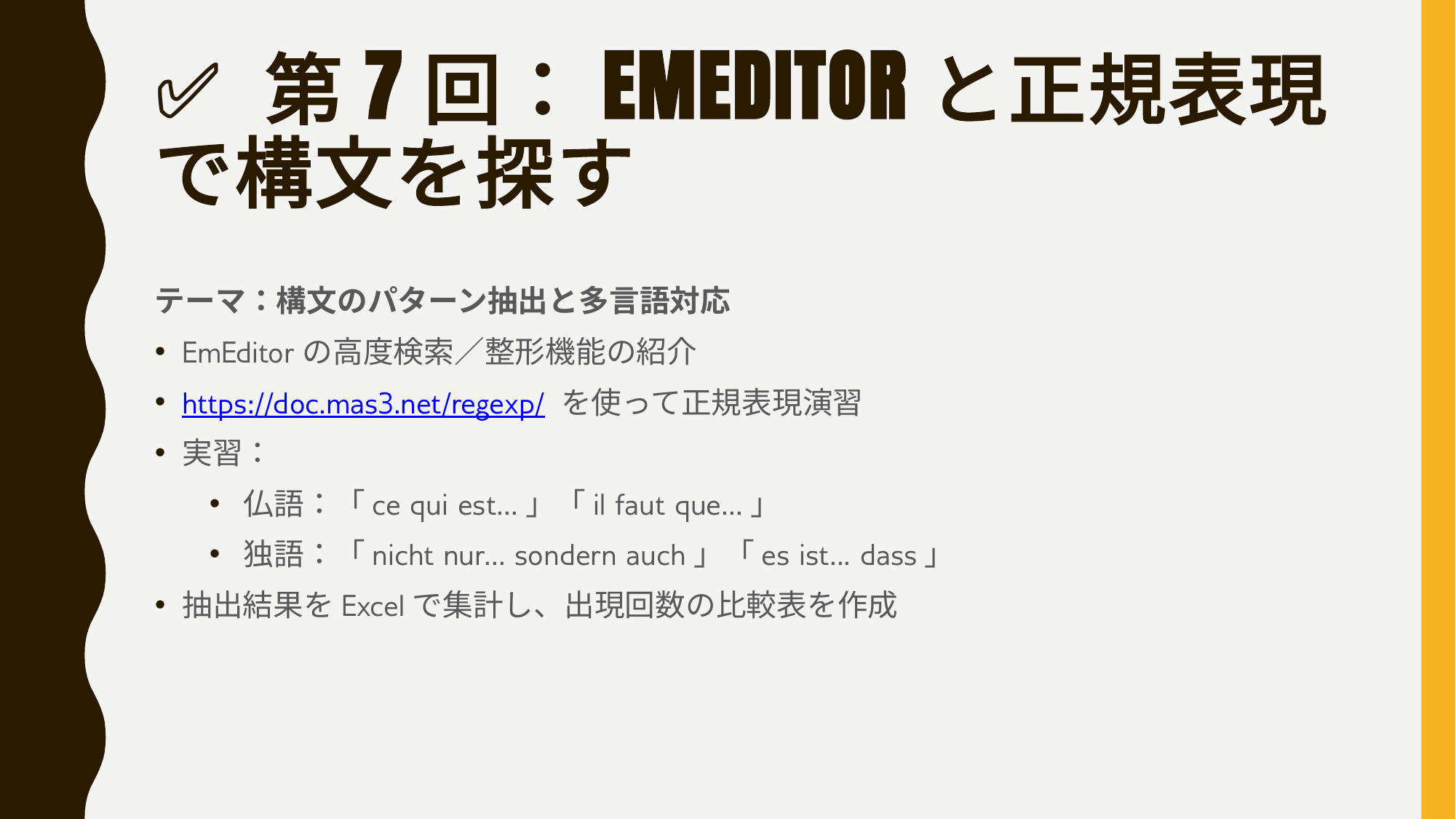

# ✅ 第7回：EmEditorと正規表現で構文を探す
テーマ：構文のパターン抽出と多言語対応
EmEditorの高度検索／整形機能の紹介
https://doc.mas3.net/regexp/ を使って正規表現演習
実習：
仏語：「ce qui est...」「il faut que...」
独語：「nicht nur... sondern auch」「es ist... dass」
抽出結果をExcelで集計し、出現回数の比較表を作成